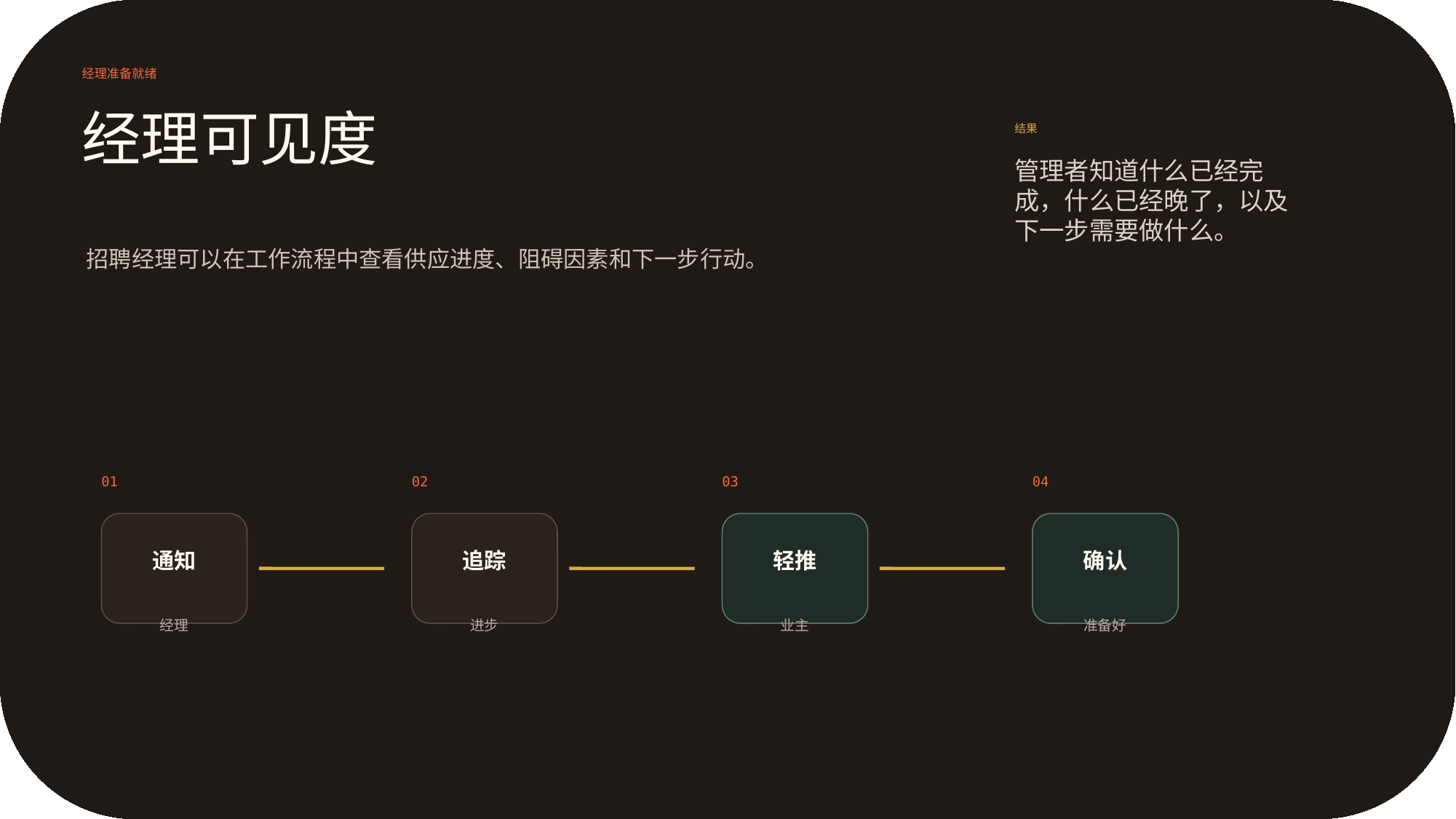

经理准备就绪
经理可见度
结果
管理者知道什么已经完成，什么已经晚了，以及下一步需要做什么。
招聘经理可以在工作流程中查看供应进度、阻碍因素和下一步行动。
01
02
03
04

通知
追踪
轻推
确认

经理
进步
业主
准备好